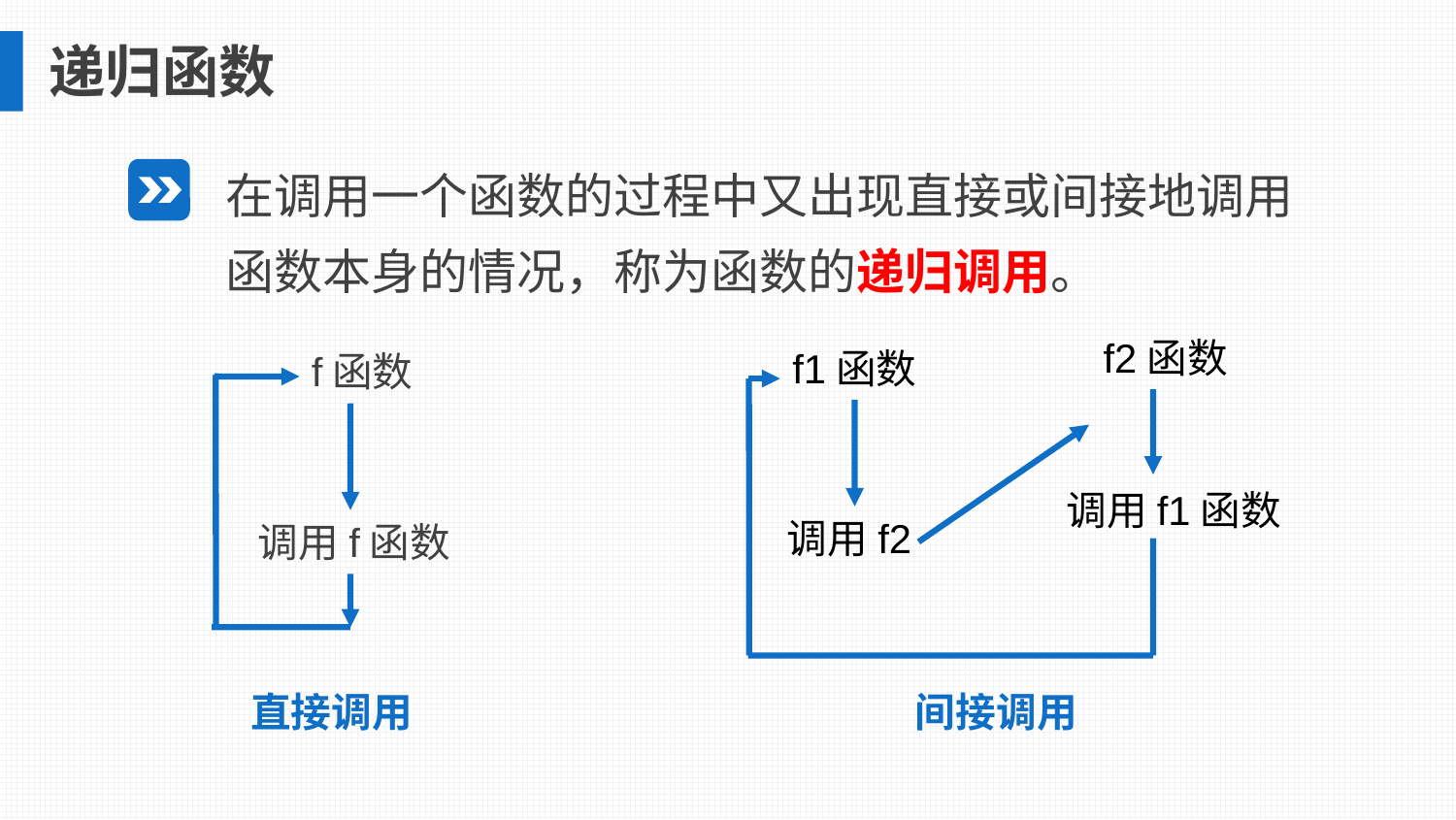

递归函数
在调用一个函数的过程中又出现直接或间接地调用函数本身的情况，称为函数的递归调用。

f2函数
f1函数

调用f1函数
调用f2

间接调用
f函数

调用f函数

直接调用